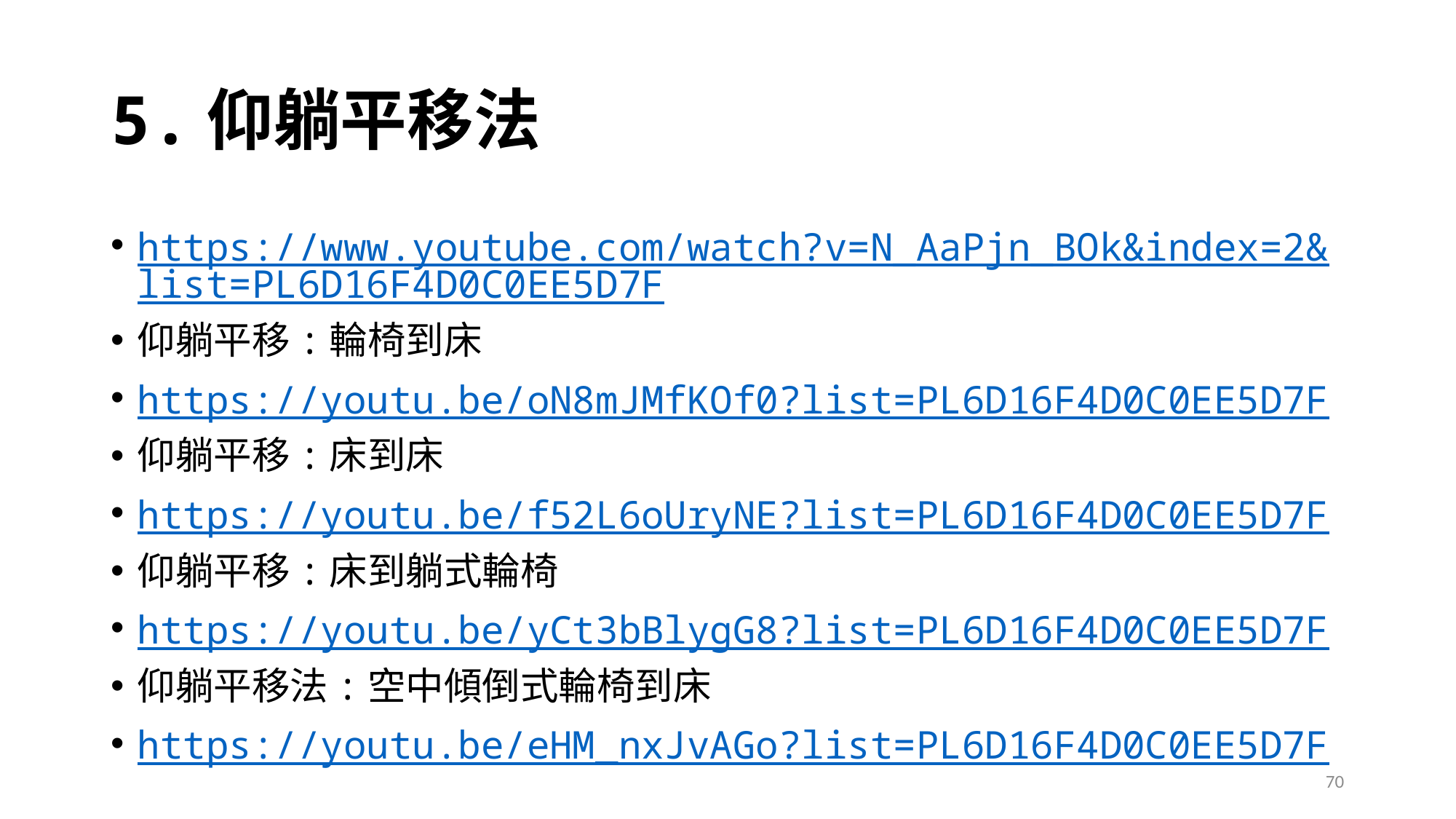

# 5.仰躺平移法
https://www.youtube.com/watch?v=N_AaPjn_BOk&index=2&list=PL6D16F4D0C0EE5D7F
仰躺平移:輪椅到床
https://youtu.be/oN8mJMfKOf0?list=PL6D16F4D0C0EE5D7F
仰躺平移:床到床
https://youtu.be/f52L6oUryNE?list=PL6D16F4D0C0EE5D7F
仰躺平移:床到躺式輪椅
https://youtu.be/yCt3bBlygG8?list=PL6D16F4D0C0EE5D7F
仰躺平移法:空中傾倒式輪椅到床
https://youtu.be/eHM_nxJvAGo?list=PL6D16F4D0C0EE5D7F

70